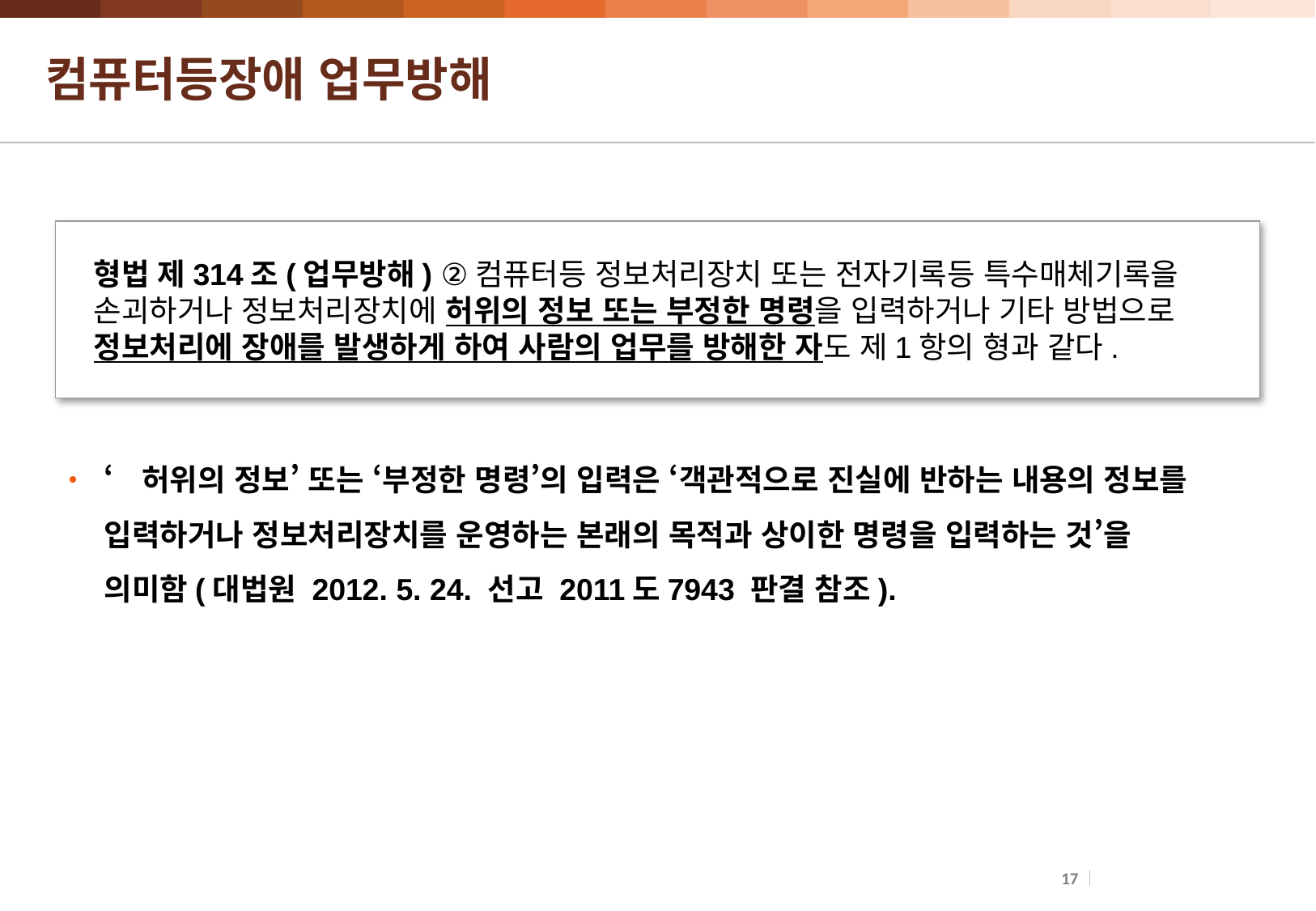

# 컴퓨터등장애 업무방해

형법 제314조(업무방해) ②컴퓨터등 정보처리장치 또는 전자기록등 특수매체기록을 손괴하거나 정보처리장치에 허위의 정보 또는 부정한 명령을 입력하거나 기타 방법으로 정보처리에 장애를 발생하게 하여 사람의 업무를 방해한 자도 제1항의 형과 같다.
‘허위의 정보’ 또는 ‘부정한 명령’의 입력은 ‘객관적으로 진실에 반하는 내용의 정보를 입력하거나 정보처리장치를 운영하는 본래의 목적과 상이한 명령을 입력하는 것’을 의미함(대법원 2012. 5. 24. 선고 2011도7943 판결 참조).